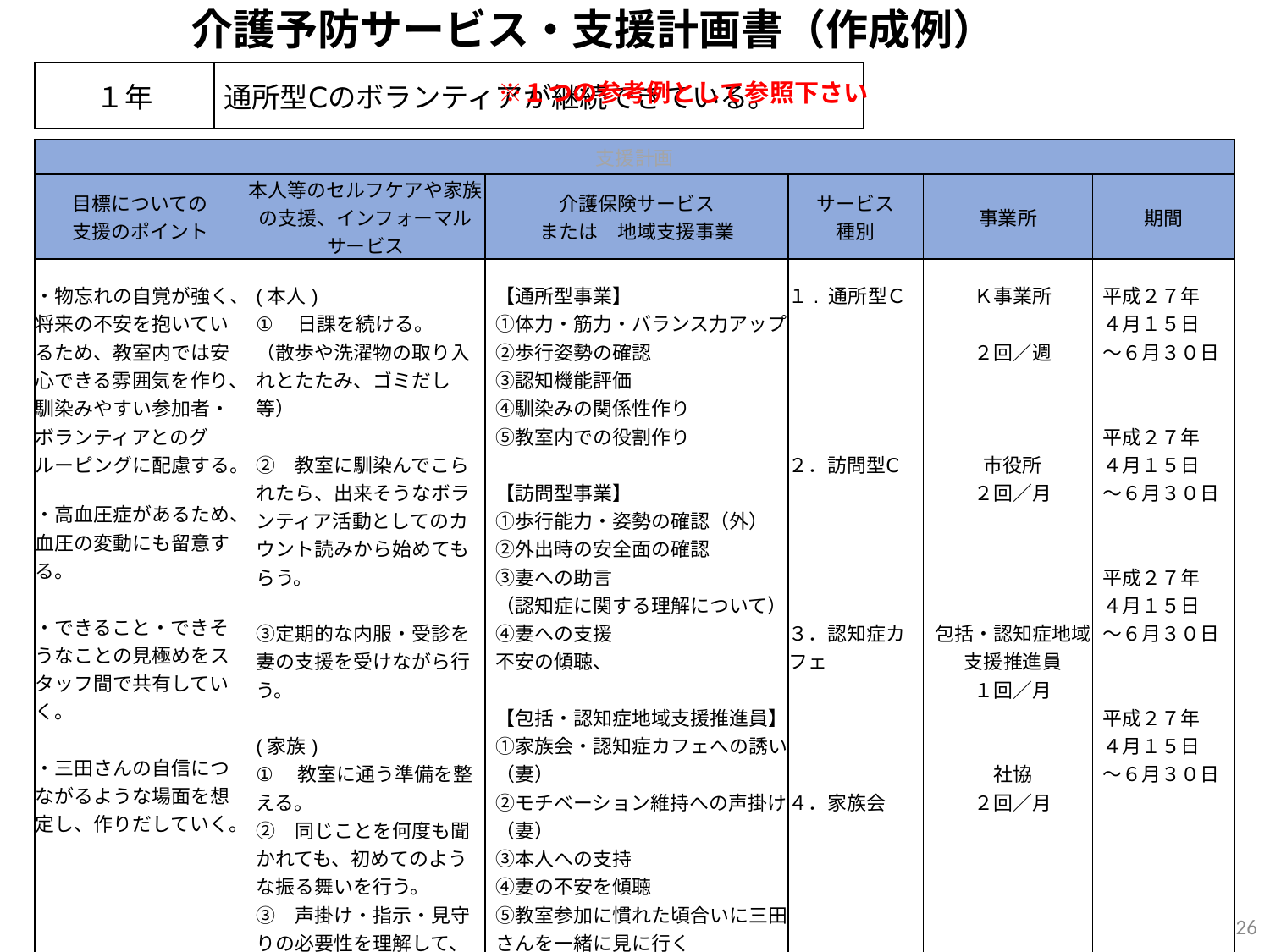

映写のみ
介護予防サービス・支援計画書（作成例）
　　　　　　　　　　　　　　　　　　　　　　　　　　　　　　　　　　　　　　　　　　　　　　　　　　　　　　　　　　　　　　　　　※１つの参考例として参照下さい
| １年 | 通所型Ⅽのボランティアが継続できている。 |
| --- | --- |
| 支援計画 |  |  |  |  |  |
| --- | --- | --- | --- | --- | --- |
| 目標についての 支援のポイント | 本人等のセルフケアや家族の支援、インフォーマルサービス | 介護保険サービス または　地域支援事業 | サービス 種別 | 事業所 | 期間 |
| ・物忘れの自覚が強く、将来の不安を抱いているため、教室内では安心できる雰囲気を作り、馴染みやすい参加者・ボランティアとのグルーピングに配慮する。 ・高血圧症があるため、血圧の変動にも留意する。 ・できること・できそうなことの見極めをスタッフ間で共有していく。 ・三田さんの自信につながるような場面を想定し、作りだしていく。 | (本人) ①　日課を続ける。 （散歩や洗濯物の取り入れとたたみ、ゴミだし等） ②　教室に馴染んでこられたら、出来そうなボランティア活動としてのカウント読みから始めてもらう。 ③定期的な内服・受診を妻の支援を受けながら行う。 (家族) ①　教室に通う準備を整える。 ②　同じことを何度も聞かれても、初めてのような振る舞いを行う。 ③　声掛け・指示・見守りの必要性を理解して、なぜ？を少しずつ減らしていく。 ④　介護者の会や認知症カフェ等に参加してみる。 | 【通所型事業】 ①体力・筋力・バランス力アップ ②歩行姿勢の確認 ③認知機能評価 ④馴染みの関係性作り ⑤教室内での役割作り 【訪問型事業】 ①歩行能力・姿勢の確認（外） ②外出時の安全面の確認 ③妻への助言 （認知症に関する理解について） ④妻への支援 不安の傾聴、 【包括・認知症地域支援推進員】 ①家族会・認知症カフェへの誘い（妻） ②モチベーション維持への声掛け（妻） ③本人への支持 ④妻の不安を傾聴 ⑤教室参加に慣れた頃合いに三田さんを一緒に見に行く | １. 通所型Ｃ ２．訪問型Ⅽ ３．認知症カフェ ４．家族会 | Ｋ事業所 ２回／週 市役所 ２回／月 包括・認知症地域支援推進員 １回／月 社協 ２回／月 | 平成２７年 ４月１５日 ～６月３０日 平成２７年 ４月１５日 ～６月３０日 平成２７年 ４月１５日 ～６月３０日 平成２７年 ４月１５日 ～６月３０日 |
26